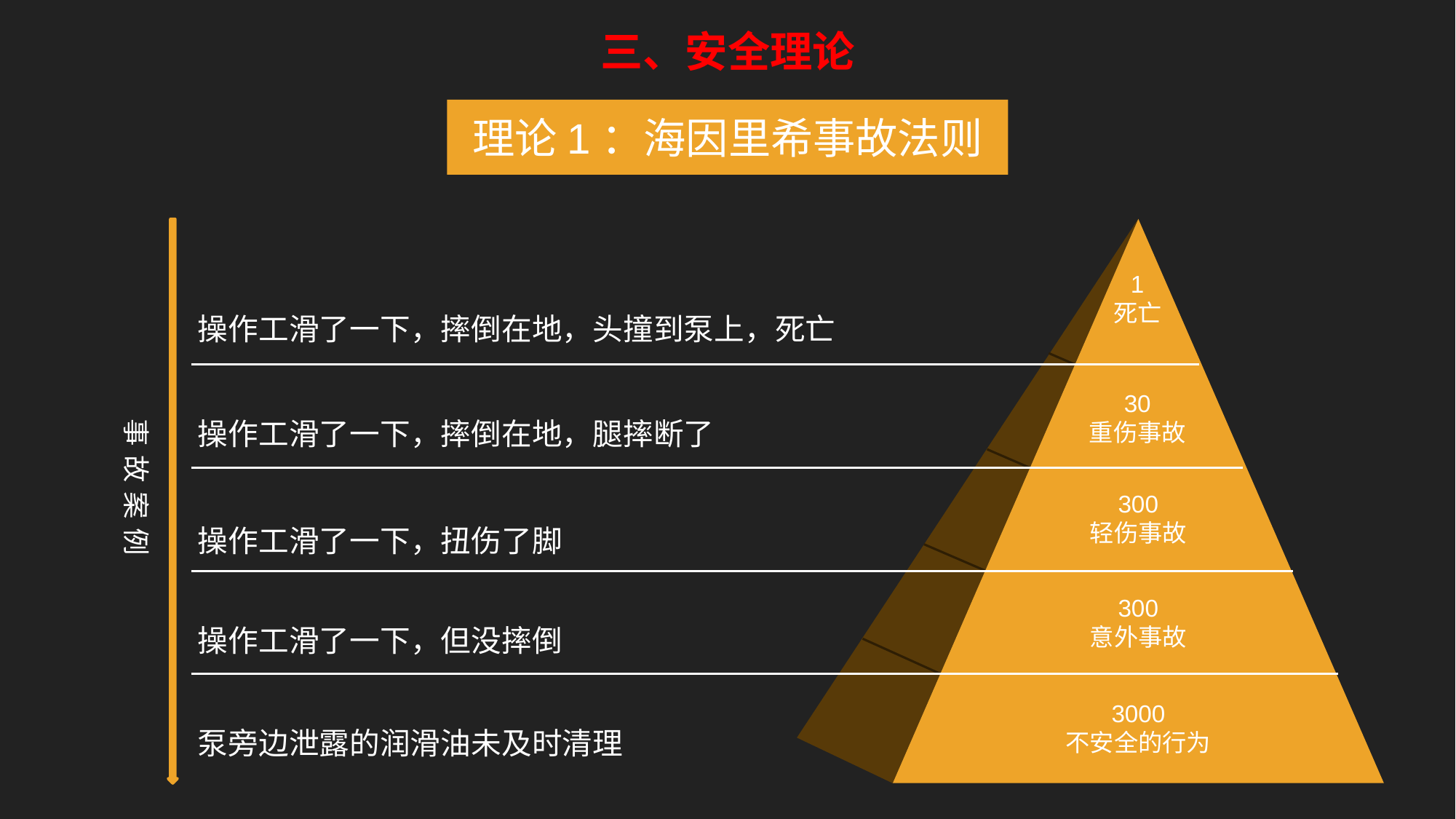

三、安全理论
理论1：海因里希事故法则

1
死亡
30
重伤事故
300
轻伤事故
300
意外事故
3000
不安全的行为

事故案例
操作工滑了一下，摔倒在地，头撞到泵上，死亡
操作工滑了一下，摔倒在地，腿摔断了
操作工滑了一下，扭伤了脚
操作工滑了一下，但没摔倒
泵旁边泄露的润滑油未及时清理